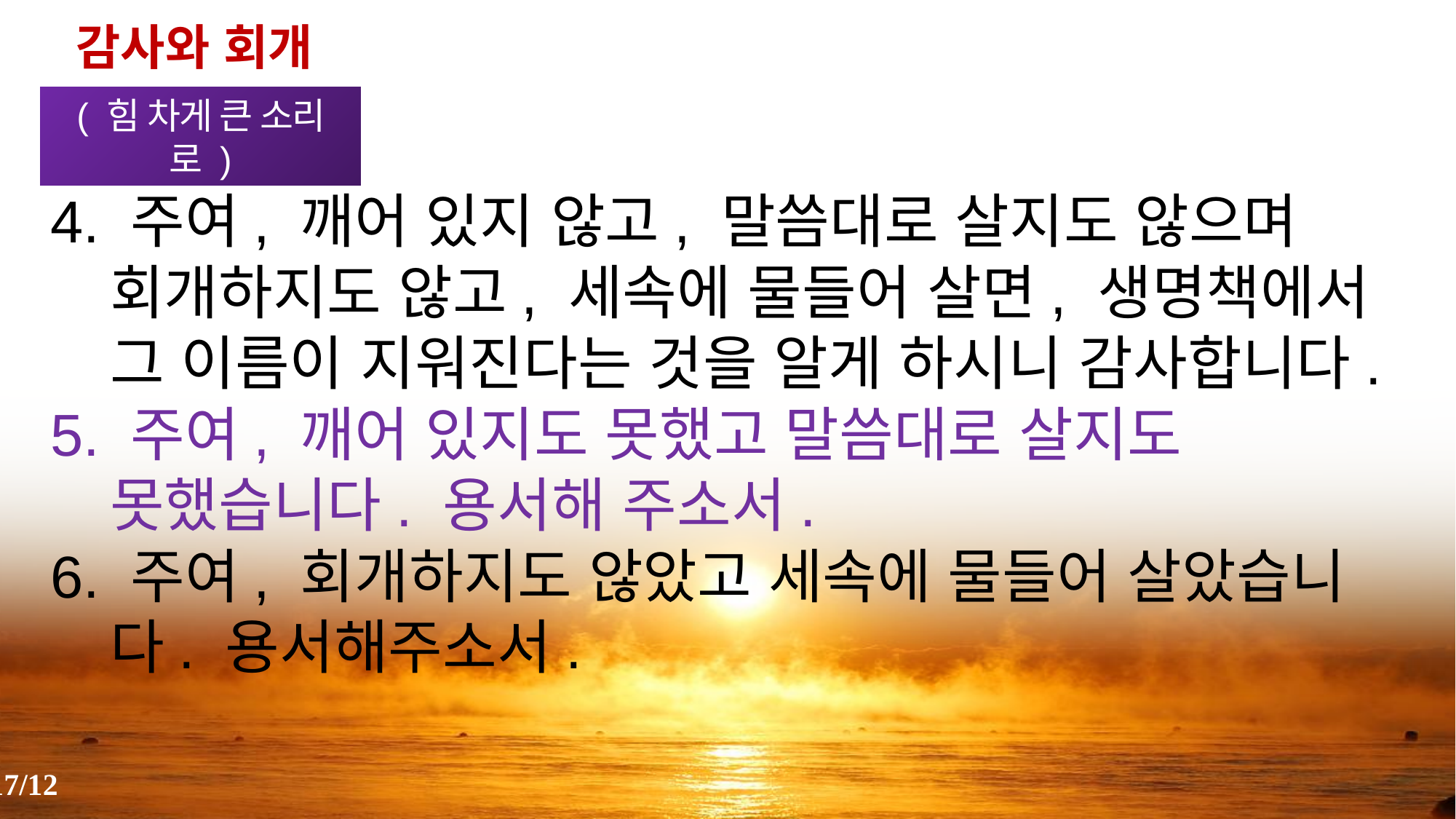

감사와 회개(2)

( 힘 차게 큰 소리로 )
4. 주여, 깨어 있지 않고, 말씀대로 살지도 않으며 회개하지도 않고, 세속에 물들어 살면, 생명책에서 그 이름이 지워진다는 것을 알게 하시니 감사합니다.
5. 주여, 깨어 있지도 못했고 말씀대로 살지도 못했습니다. 용서해 주소서.
6. 주여, 회개하지도 않았고 세속에 물들어 살았습니다. 용서해주소서.